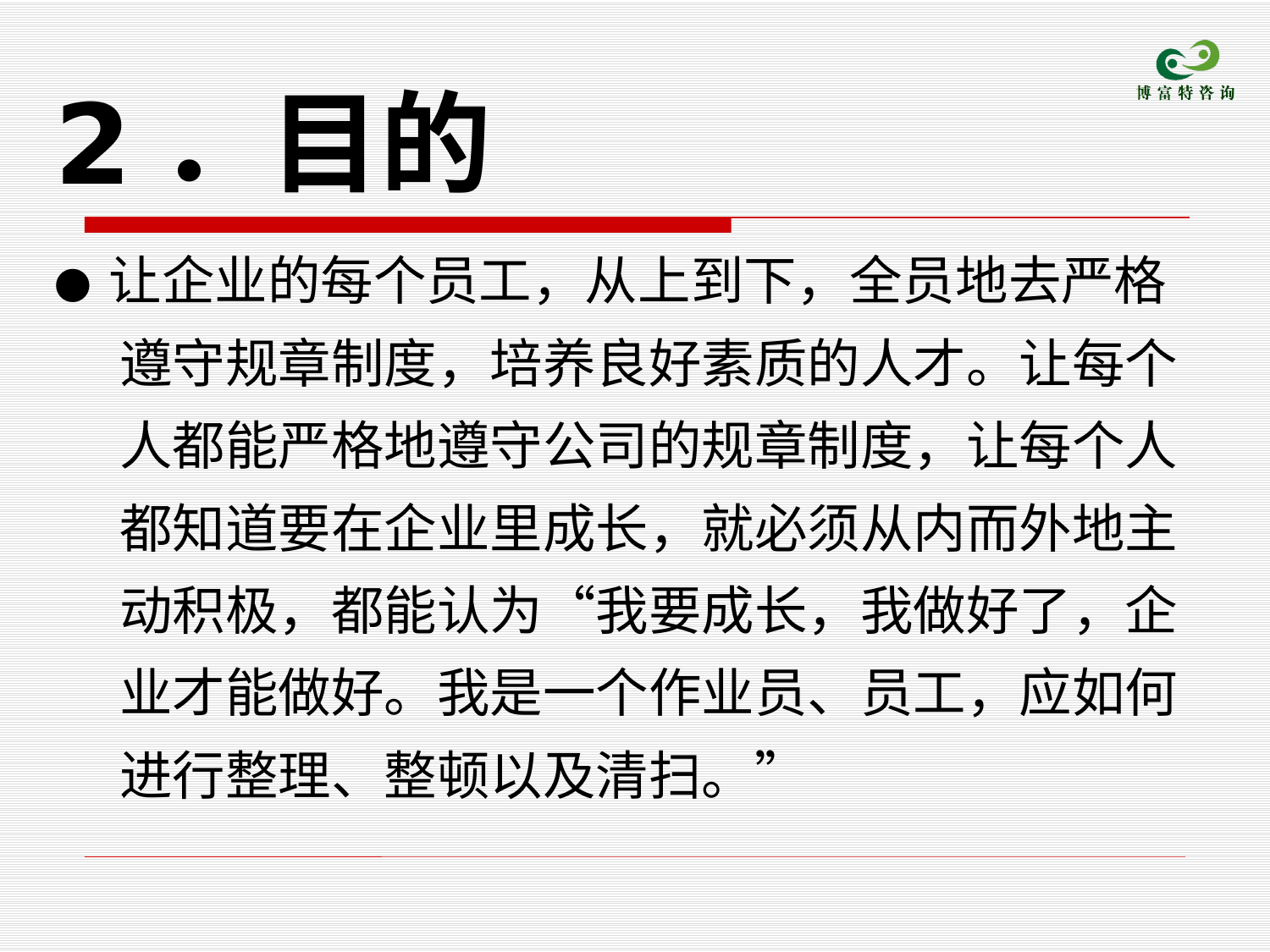

# 2．目的
● 让企业的每个员工，从上到下，全员地去严格遵守规章制度，培养良好素质的人才。让每个人都能严格地遵守公司的规章制度，让每个人都知道要在企业里成长，就必须从内而外地主动积极，都能认为“我要成长，我做好了，企业才能做好。我是一个作业员、员工，应如何进行整理、整顿以及清扫。”
259